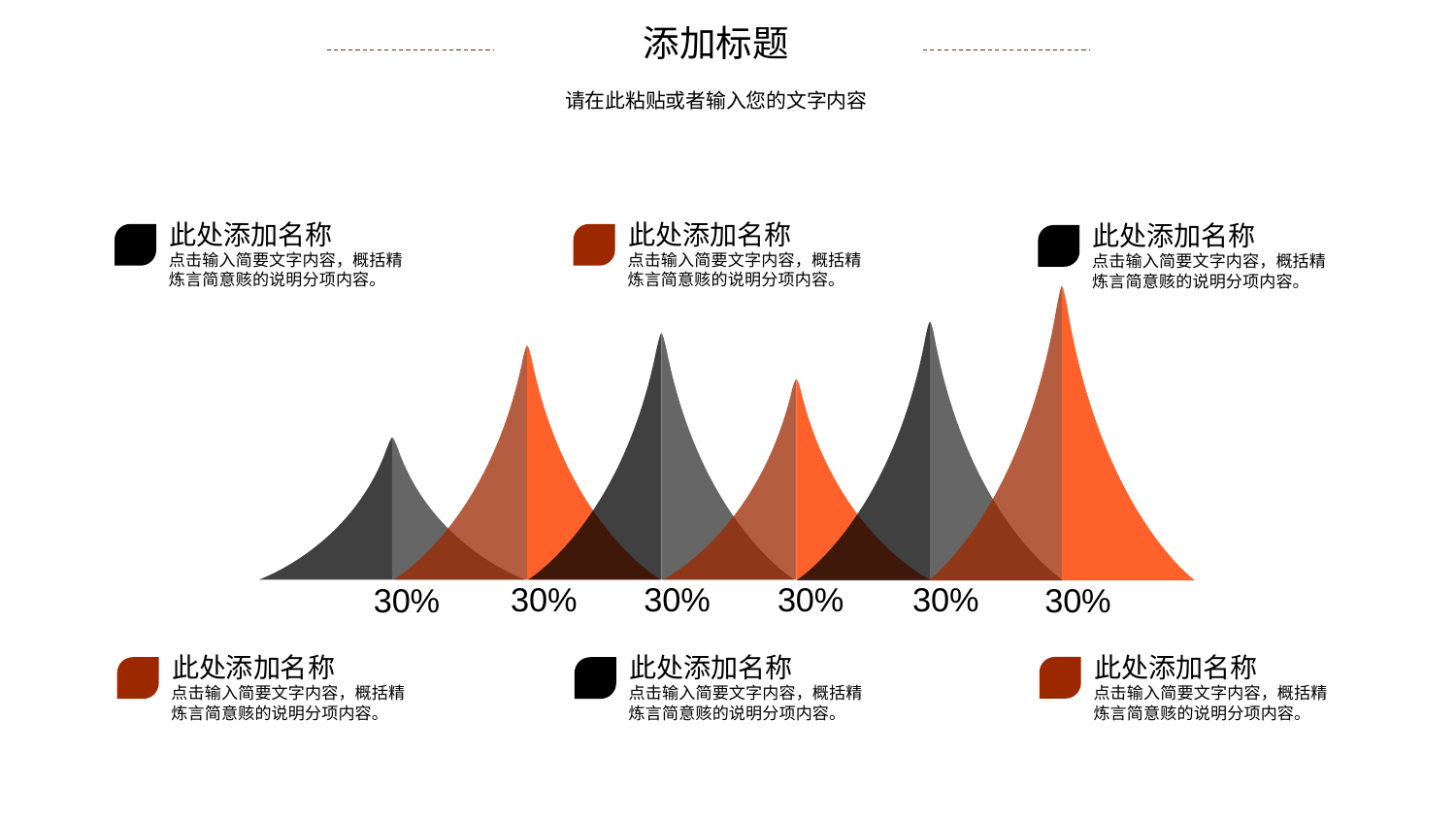

添加标题
请在此粘贴或者输入您的文字内容
此处添加名称

点击输入简要文字内容，概括精炼言简意赅的说明分项内容。
此处添加名称

点击输入简要文字内容，概括精炼言简意赅的说明分项内容。
此处添加名称

点击输入简要文字内容，概括精炼言简意赅的说明分项内容。

30%
30%
30%
30%
30%
30%
此处添加名称

点击输入简要文字内容，概括精炼言简意赅的说明分项内容。
此处添加名称

点击输入简要文字内容，概括精炼言简意赅的说明分项内容。
此处添加名称

点击输入简要文字内容，概括精炼言简意赅的说明分项内容。